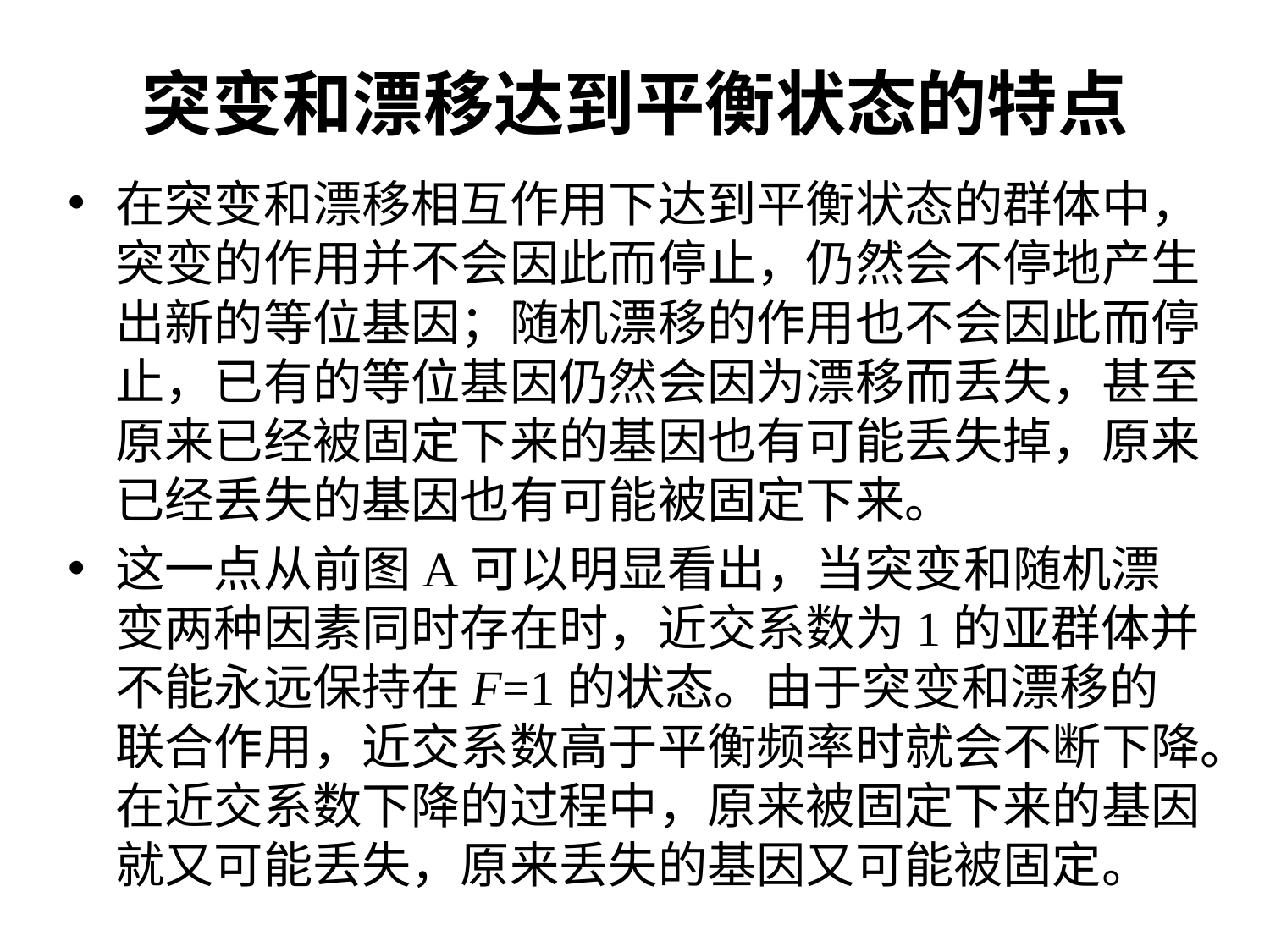

# 突变和漂移达到平衡状态的特点
在突变和漂移相互作用下达到平衡状态的群体中，突变的作用并不会因此而停止，仍然会不停地产生出新的等位基因；随机漂移的作用也不会因此而停止，已有的等位基因仍然会因为漂移而丢失，甚至原来已经被固定下来的基因也有可能丢失掉，原来已经丢失的基因也有可能被固定下来。
这一点从前图A可以明显看出，当突变和随机漂变两种因素同时存在时，近交系数为1的亚群体并不能永远保持在F=1的状态。由于突变和漂移的联合作用，近交系数高于平衡频率时就会不断下降。在近交系数下降的过程中，原来被固定下来的基因就又可能丢失，原来丢失的基因又可能被固定。